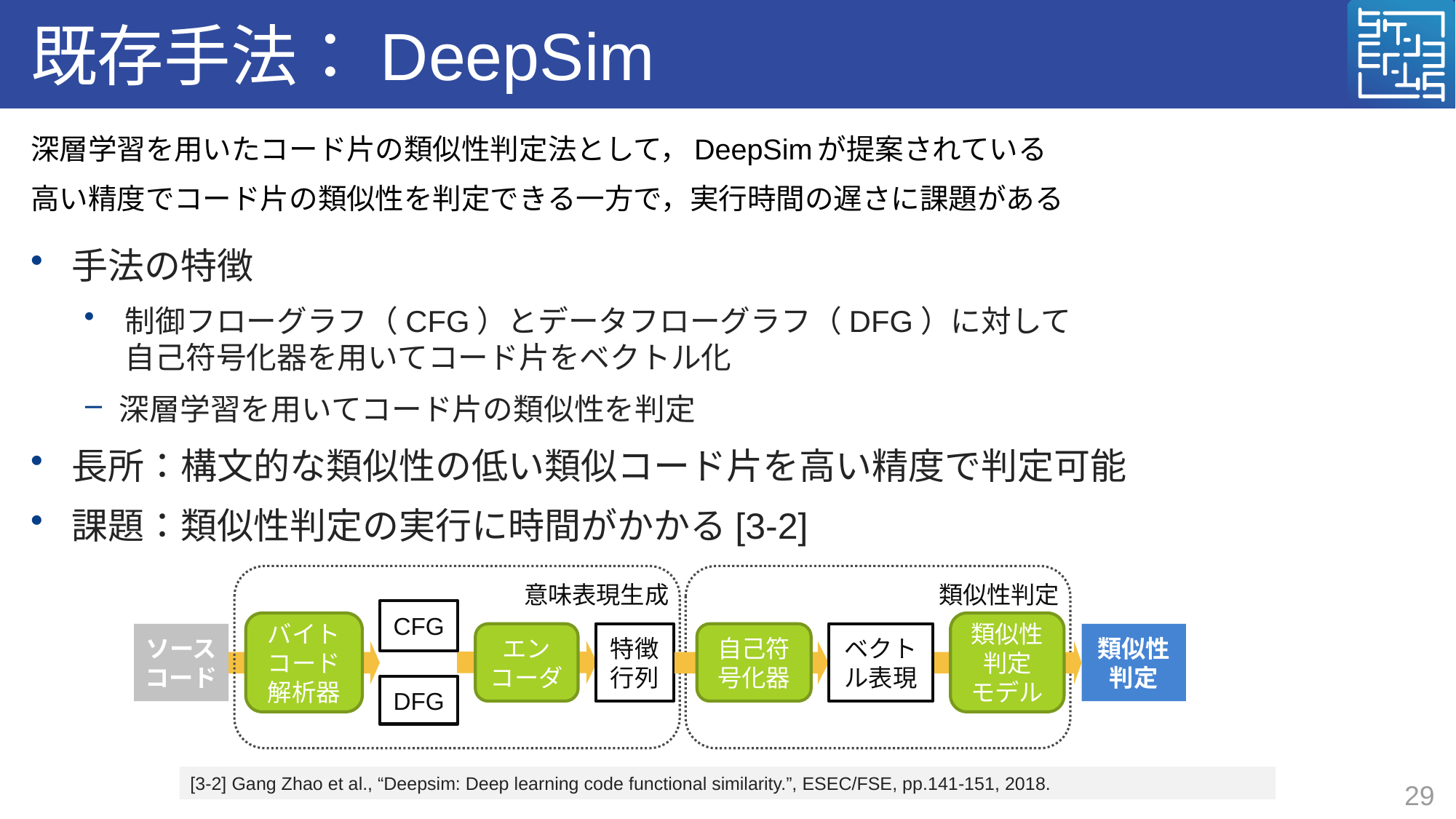

# 既存手法：DeepSim
深層学習を用いたコード片の類似性判定法として，DeepSimが提案されている
高い精度でコード片の類似性を判定できる一方で，実行時間の遅さに課題がある
手法の特徴
制御フローグラフ（CFG）とデータフローグラフ（DFG）に対して
自己符号化器を用いてコード片をベクトル化
深層学習を用いてコード片の類似性を判定
長所：構文的な類似性の低い類似コード片を高い精度で判定可能
課題：類似性判定の実行に時間がかかる[3-2]

意味表現生成
CFG
DFG
バイトコード
解析器
エン
コーダ
特徴
行列

類似性判定
類似性
判定
モデル
ソースコード
自己符号化器
ベクトル表現
類似性判定

[3-2] Gang Zhao et al., “Deepsim: Deep learning code functional similarity.”, ESEC/FSE, pp.141-151, 2018.
29